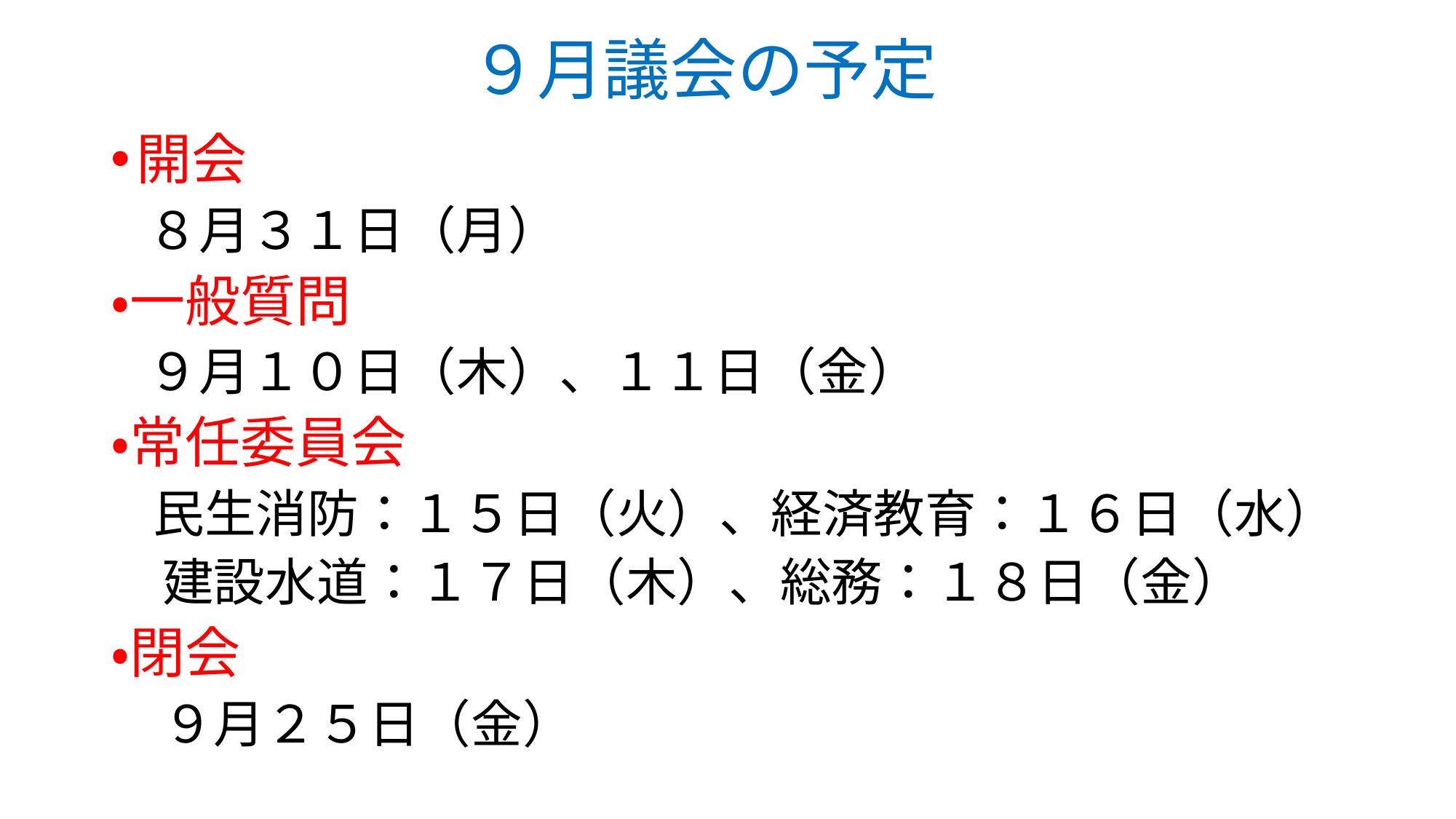

# ９月議会の予定
開会
　８月３１日（月）
・一般質問
　９月１０日（木）、１１日（金）
・常任委員会
　民生消防：１５日（火）、経済教育：１６日（水）
　建設水道：１７日（木）、総務：１８日（金）
・閉会
　９月２５日（金）